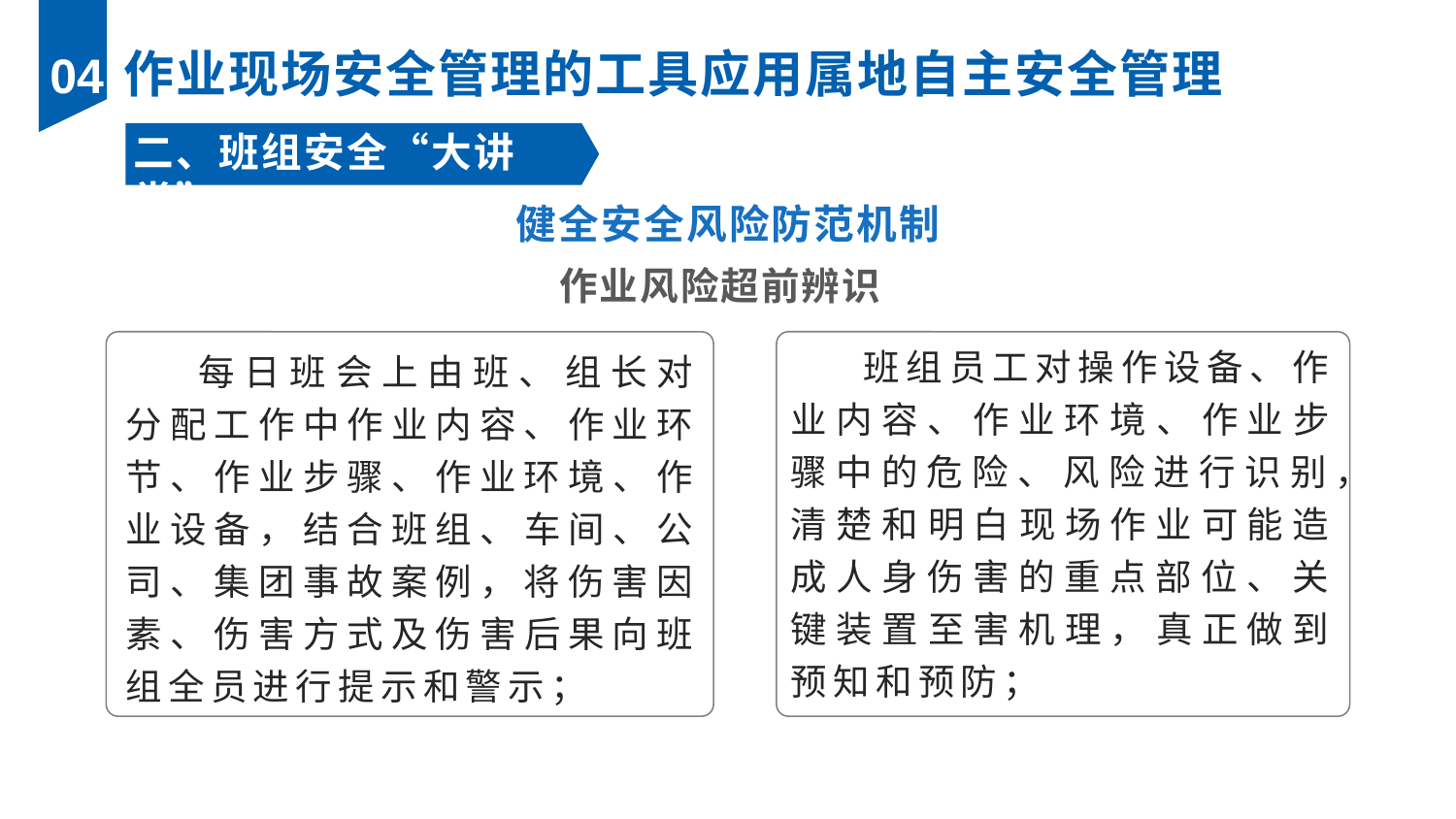

作业现场安全管理的工具应用属地自主安全管理
04
二、班组安全“大讲堂”

健全安全风险防范机制
作业风险超前辨识
班组员工对操作设备、作业内容、作业环境、作业步骤中的危险、风险进行识别，清楚和明白现场作业可能造成人身伤害的重点部位、关键装置至害机理，真正做到预知和预防；

每日班会上由班、组长对分配工作中作业内容、作业环节、作业步骤、作业环境、作业设备，结合班组、车间、公司、集团事故案例，将伤害因素、伤害方式及伤害后果向班组全员进行提示和警示；